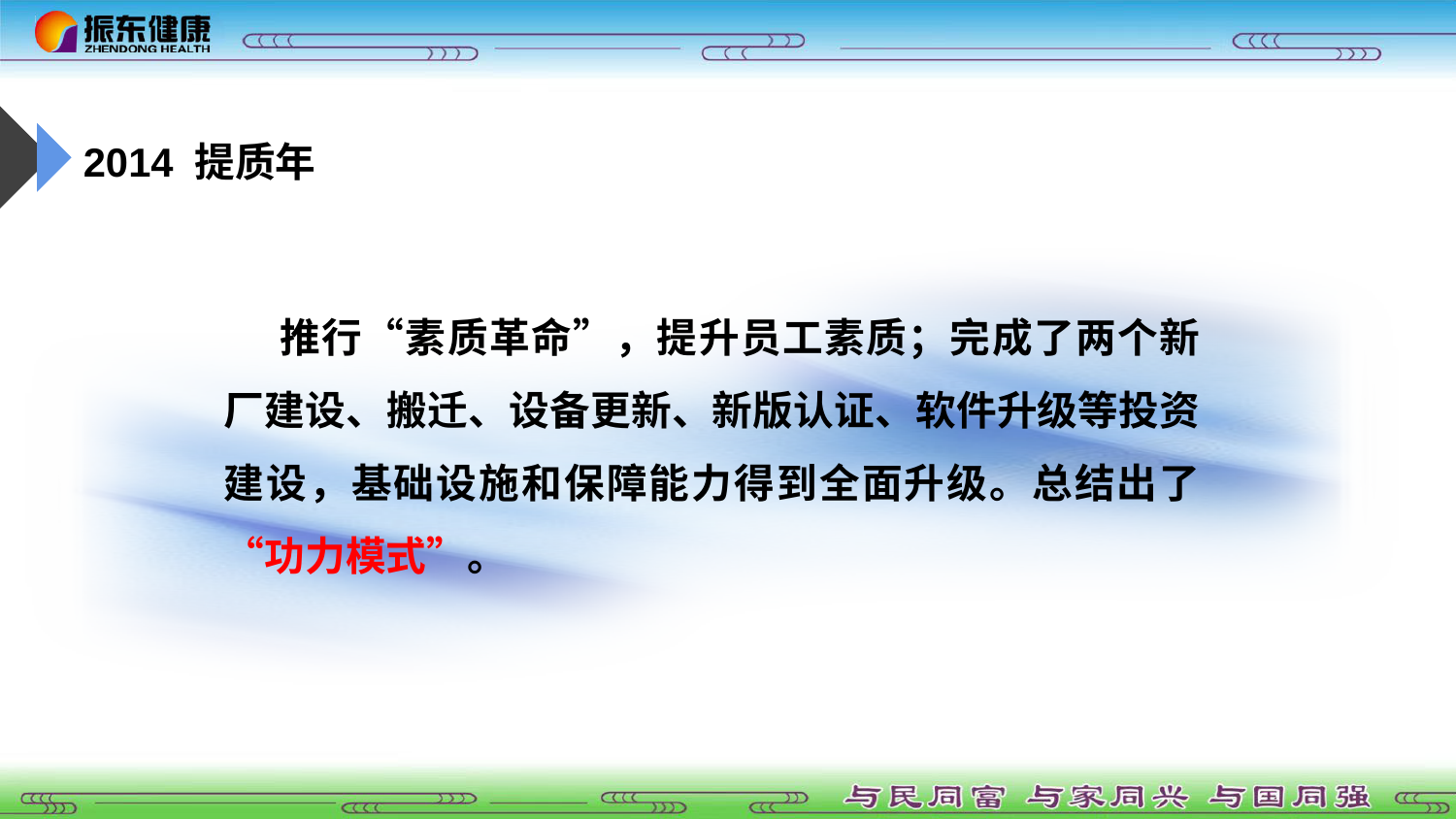

2014 提质年

      推行“素质革命”，提升员工素质；完成了两个新厂建设、搬迁、设备更新、新版认证、软件升级等投资建设，基础设施和保障能力得到全面升级。总结出了“功力模式”。